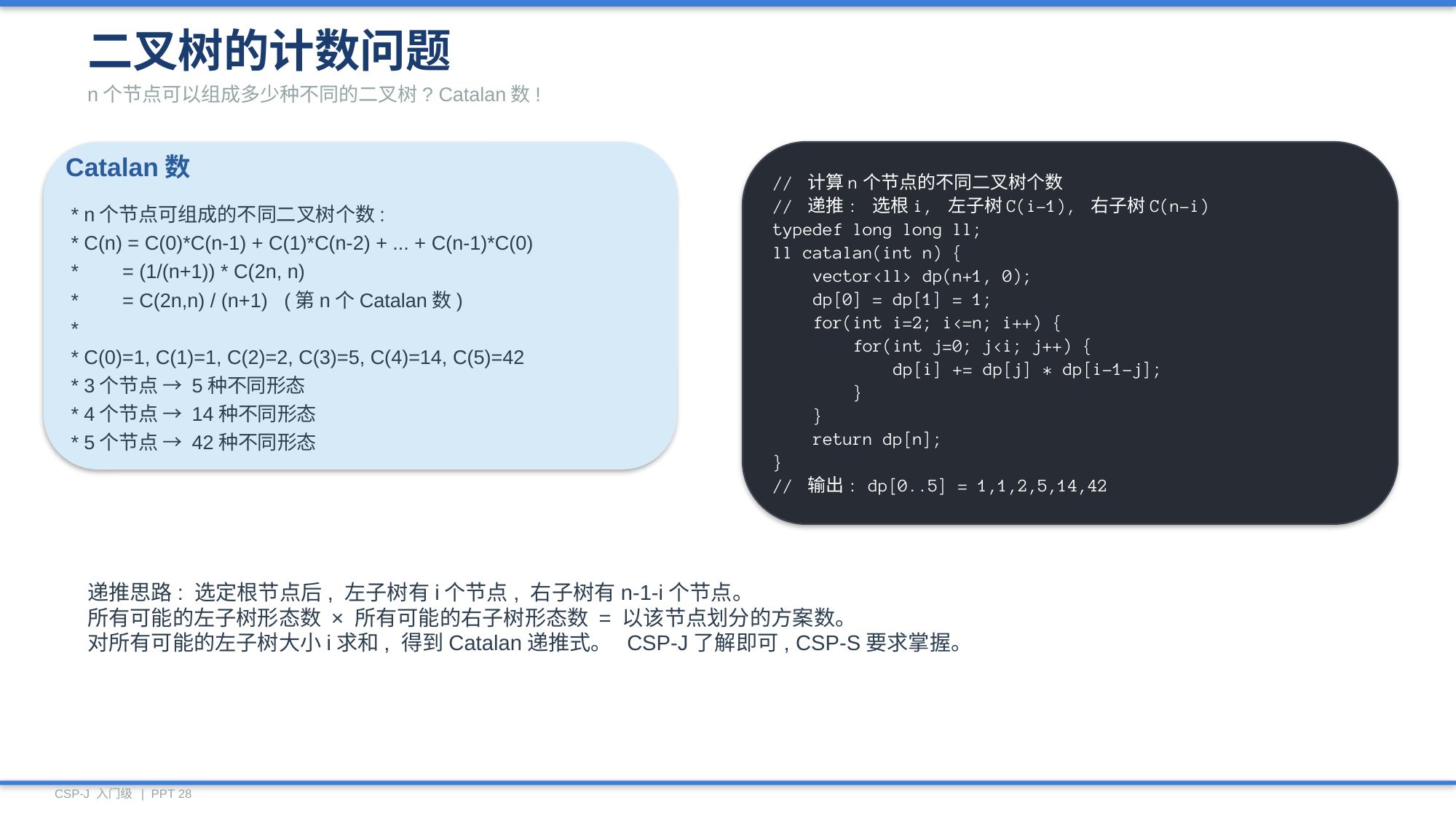

二叉树的计数问题
n个节点可以组成多少种不同的二叉树? Catalan数!

// 计算n个节点的不同二叉树个数
// 递推: 选根i, 左子树C(i-1), 右子树C(n-i)
typedef long long ll;
ll catalan(int n) {
    vector<ll> dp(n+1, 0);
    dp[0] = dp[1] = 1;
    for(int i=2; i<=n; i++) {
        for(int j=0; j<i; j++) {
            dp[i] += dp[j] * dp[i-1-j];
        }
    }
    return dp[n];
}
// 输出: dp[0..5] = 1,1,2,5,14,42
Catalan数
* n个节点可组成的不同二叉树个数:
* C(n) = C(0)*C(n-1) + C(1)*C(n-2) + ... + C(n-1)*C(0)
*        = (1/(n+1)) * C(2n, n)
*        = C(2n,n) / (n+1)   (第n个Catalan数)
*
* C(0)=1, C(1)=1, C(2)=2, C(3)=5, C(4)=14, C(5)=42
* 3个节点 → 5种不同形态
* 4个节点 → 14种不同形态
* 5个节点 → 42种不同形态
递推思路: 选定根节点后, 左子树有i个节点, 右子树有n-1-i个节点。
所有可能的左子树形态数 × 所有可能的右子树形态数 = 以该节点划分的方案数。
对所有可能的左子树大小i求和, 得到Catalan递推式。  CSP-J了解即可, CSP-S要求掌握。

CSP-J 入门级  |  PPT 28